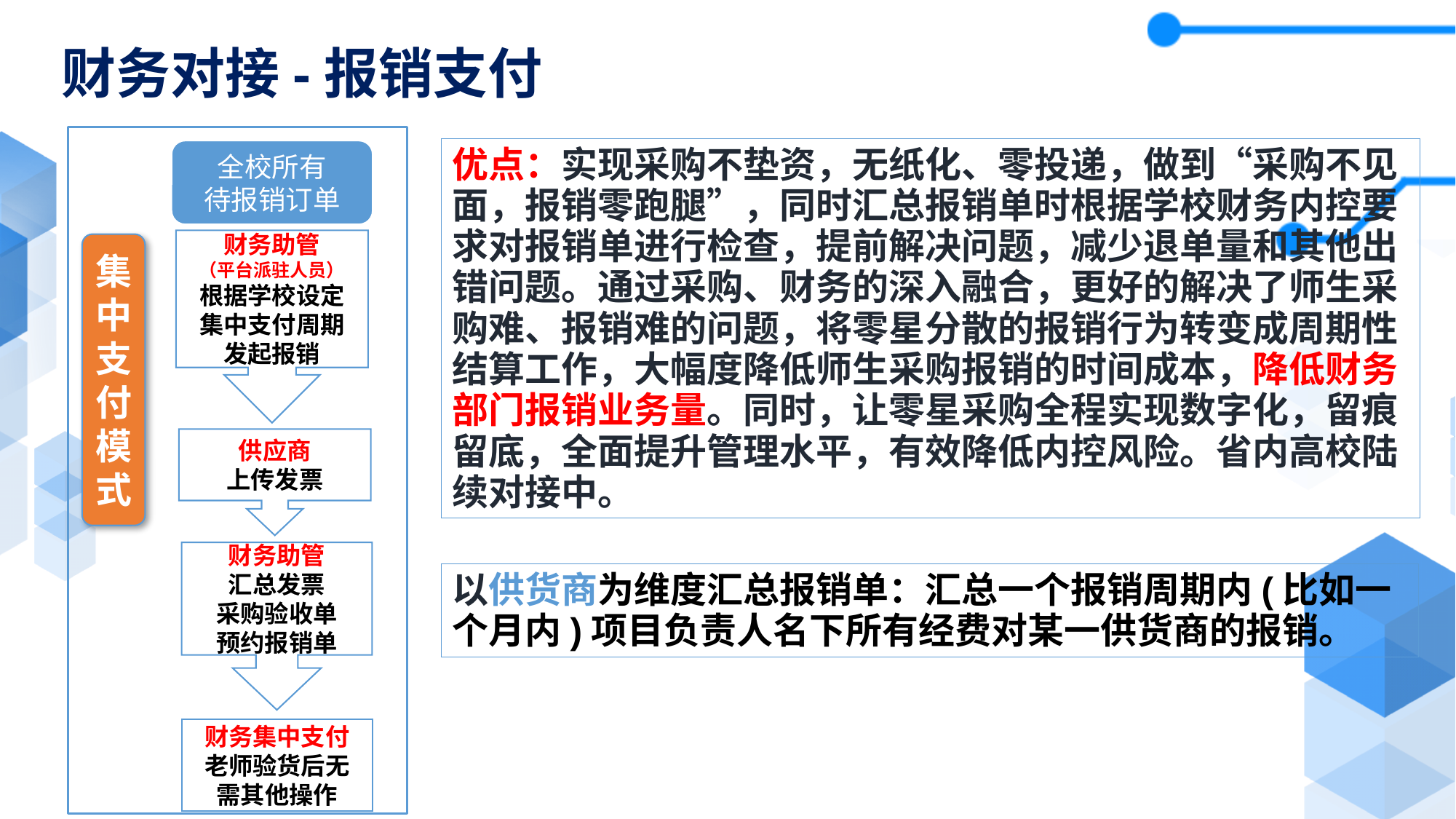

财务对接-报销支付

优点：实现采购不垫资，无纸化、零投递，做到“采购不见面，报销零跑腿”，同时汇总报销单时根据学校财务内控要求对报销单进行检查，提前解决问题，减少退单量和其他出错问题。通过采购、财务的深入融合，更好的解决了师生采购难、报销难的问题，将零星分散的报销行为转变成周期性结算工作，大幅度降低师生采购报销的时间成本，降低财务部门报销业务量。同时，让零星采购全程实现数字化，留痕留底，全面提升管理水平，有效降低内控风险。省内高校陆续对接中。
全校所有
待报销订单
财务助管
（平台派驻人员）
根据学校设定
集中支付周期
发起报销
集中支付模式
供应商
上传发票
财务助管
汇总发票
采购验收单
预约报销单
以供货商为维度汇总报销单：汇总一个报销周期内(比如一个月内)项目负责人名下所有经费对某一供货商的报销。
财务集中支付
老师验货后无需其他操作